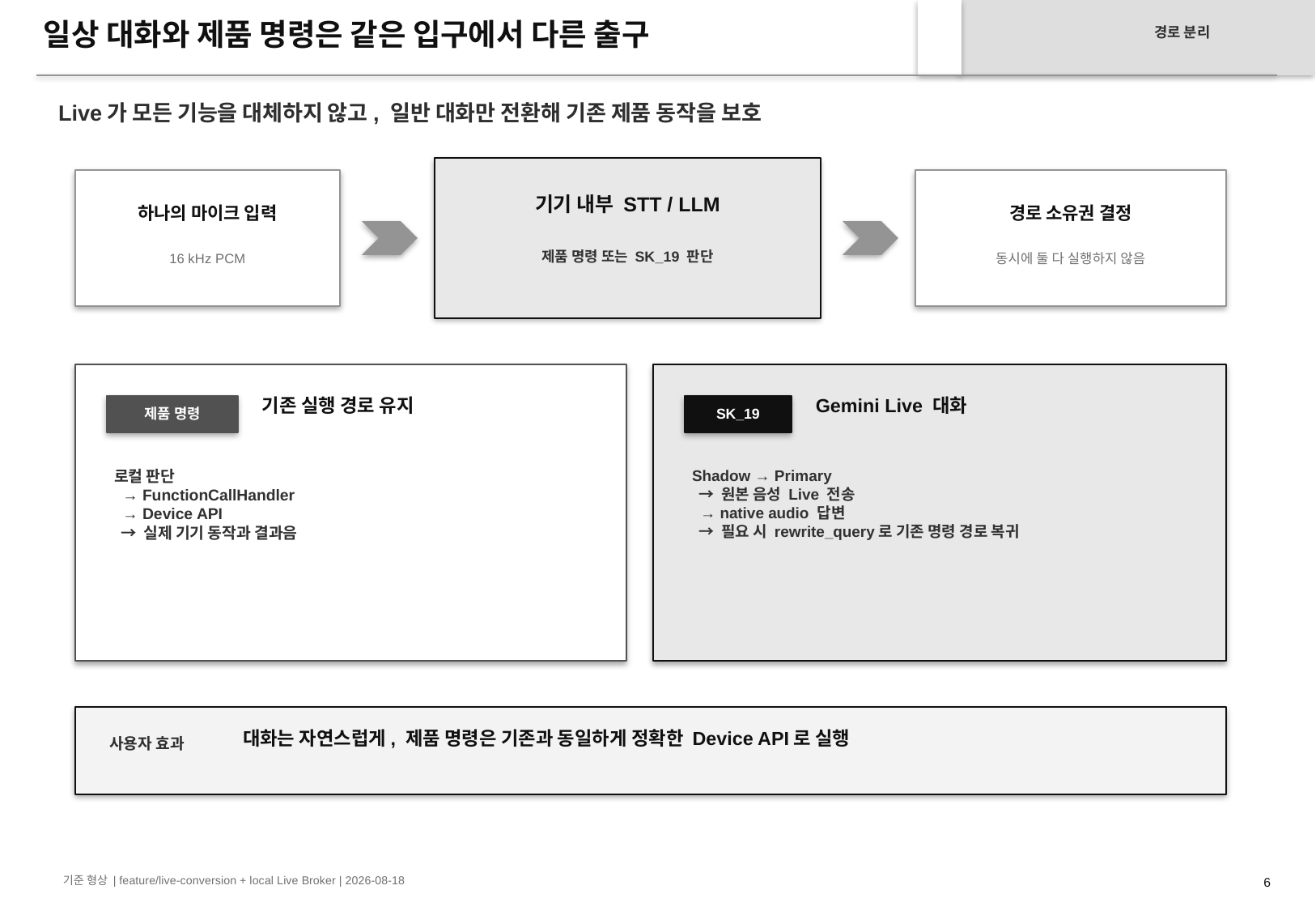

일상 대화와 제품 명령은 같은 입구에서 다른 출구
경로 분리

Live가 모든 기능을 대체하지 않고, 일반 대화만 전환해 기존 제품 동작을 보호

기기 내부 STT / LLM
하나의 마이크 입력
경로 소유권 결정

제품 명령 또는 SK_19 판단
16 kHz PCM
동시에 둘 다 실행하지 않음

기존 실행 경로 유지
Gemini Live 대화

제품 명령
SK_19
로컬 판단
  → FunctionCallHandler
  → Device API
  → 실제 기기 동작과 결과음
Shadow → Primary
  → 원본 음성 Live 전송
  → native audio 답변
  → 필요 시 rewrite_query로 기존 명령 경로 복귀

대화는 자연스럽게, 제품 명령은 기존과 동일하게 정확한 Device API로 실행
사용자 효과
기준 형상 | feature/live-conversion + local Live Broker | 2026-08-18
6